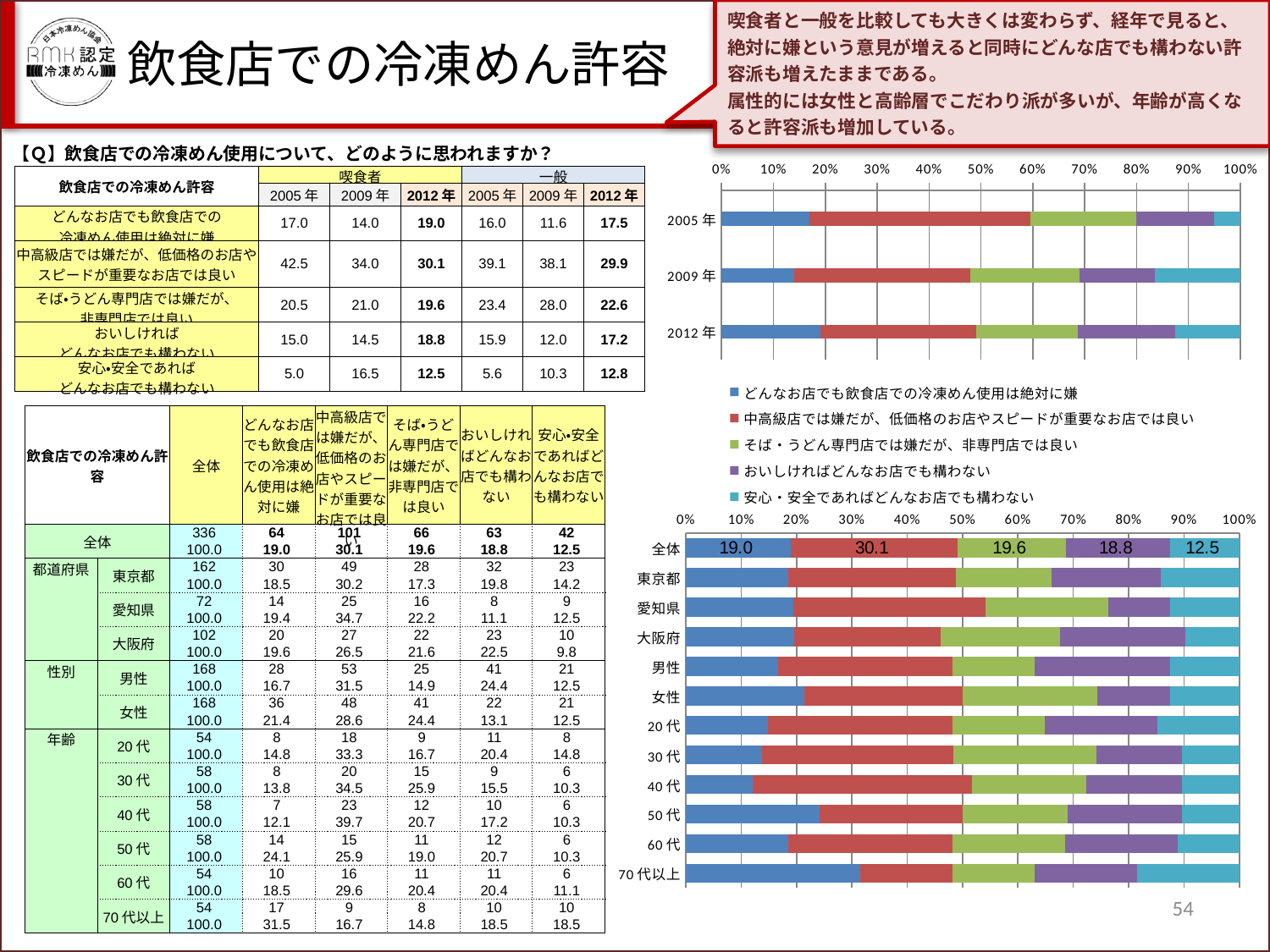

喫食者と一般を比較しても大きくは変わらず、経年で見ると、絶対に嫌という意見が増えると同時にどんな店でも構わない許容派も増えたままである。
属性的には女性と高齢層でこだわり派が多いが、年齢が高くなると許容派も増加している。
飲食店での冷凍めん許容
【Ｑ】飲食店での冷凍めん使用について、どのように思われますか？

### Chart

| Category | どんなお店でも飲食店での冷凍めん使用は絶対に嫌 | 中高級店では嫌だが、低価格のお店やスピードが重要なお店では良い | そば・うどん専門店では嫌だが、非専門店では良い | おいしければどんなお店でも構わない | 安心・安全であればどんなお店でも構わない |
|---|---|---|---|---|---|
| 2005年 | 17.0 | 42.5 | 20.5 | 15.0 | 5.0 |
| 2009年 | 14.0 | 34.0 | 21.0 | 14.5 | 16.5 |
| 2012年 | 19.047619047619033 | 30.05952380952378 | 19.642857142857157 | 18.75 | 12.5 |
| 飲食店での冷凍めん許容 | 喫食者 |  |  | 一般 |  |  |
| --- | --- | --- | --- | --- | --- | --- |
|  | 2005年 | 2009年 | 2012年 | 2005年 | 2009年 | 2012年 |
| どんなお店でも飲食店での 冷凍めん使用は絶対に嫌 | 17.0 | 14.0 | 19.0 | 16.0 | 11.6 | 17.5 |
| 中高級店では嫌だが、低価格のお店や スピードが重要なお店では良い | 42.5 | 34.0 | 30.1 | 39.1 | 38.1 | 29.9 |
| そば・うどん専門店では嫌だが、 非専門店では良い | 20.5 | 21.0 | 19.6 | 23.4 | 28.0 | 22.6 |
| おいしければ どんなお店でも構わない | 15.0 | 14.5 | 18.8 | 15.9 | 12.0 | 17.2 |
| 安心・安全であれば どんなお店でも構わない | 5.0 | 16.5 | 12.5 | 5.6 | 10.3 | 12.8 |
| 飲食店での冷凍めん許容 |  | 全体 | どんなお店でも飲食店での冷凍めん使用は絶対に嫌 | 中高級店では嫌だが、低価格のお店やスピードが重要なお店では良い | そば・うどん専門店では嫌だが、非専門店では良い | おいしければどんなお店でも構わない | 安心・安全であればどんなお店でも構わない |
| --- | --- | --- | --- | --- | --- | --- | --- |
| 全体 |  | 336 | 64 | 101 | 66 | 63 | 42 |
|  |  | 100.0 | 19.0 | 30.1 | 19.6 | 18.8 | 12.5 |
| 都道府県 | 東京都 | 162 | 30 | 49 | 28 | 32 | 23 |
|  |  | 100.0 | 18.5 | 30.2 | 17.3 | 19.8 | 14.2 |
|  | 愛知県 | 72 | 14 | 25 | 16 | 8 | 9 |
|  |  | 100.0 | 19.4 | 34.7 | 22.2 | 11.1 | 12.5 |
|  | 大阪府 | 102 | 20 | 27 | 22 | 23 | 10 |
|  |  | 100.0 | 19.6 | 26.5 | 21.6 | 22.5 | 9.8 |
| 性別 | 男性 | 168 | 28 | 53 | 25 | 41 | 21 |
|  |  | 100.0 | 16.7 | 31.5 | 14.9 | 24.4 | 12.5 |
|  | 女性 | 168 | 36 | 48 | 41 | 22 | 21 |
|  |  | 100.0 | 21.4 | 28.6 | 24.4 | 13.1 | 12.5 |
| 年齢 | 20代 | 54 | 8 | 18 | 9 | 11 | 8 |
|  |  | 100.0 | 14.8 | 33.3 | 16.7 | 20.4 | 14.8 |
|  | 30代 | 58 | 8 | 20 | 15 | 9 | 6 |
|  |  | 100.0 | 13.8 | 34.5 | 25.9 | 15.5 | 10.3 |
|  | 40代 | 58 | 7 | 23 | 12 | 10 | 6 |
|  |  | 100.0 | 12.1 | 39.7 | 20.7 | 17.2 | 10.3 |
|  | 50代 | 58 | 14 | 15 | 11 | 12 | 6 |
|  |  | 100.0 | 24.1 | 25.9 | 19.0 | 20.7 | 10.3 |
|  | 60代 | 54 | 10 | 16 | 11 | 11 | 6 |
|  |  | 100.0 | 18.5 | 29.6 | 20.4 | 20.4 | 11.1 |
|  | 70代以上 | 54 | 17 | 9 | 8 | 10 | 10 |
|  |  | 100.0 | 31.5 | 16.7 | 14.8 | 18.5 | 18.5 |

### Chart

| Category | どんなお店でも飲食店での冷凍めん使用は絶対に嫌 | 中高級店では嫌だが、低価格のお店やスピードが重要なお店では良い | そば・うどん専門店では嫌だが、非専門店では良い | おいしければどんなお店でも構わない | 安心・安全であればどんなお店でも構わない |
|---|---|---|---|---|---|
| 全体 | 19.047619047619033 | 30.05952380952378 | 19.642857142857157 | 18.75 | 12.5 |
| 東京都 | 18.51851851851853 | 30.2469135802469 | 17.28395061728395 | 19.753086419753085 | 14.19753086419753 |
| 愛知県 | 19.444444444444446 | 34.72222222222225 | 22.222222222222193 | 11.111111111111098 | 12.5 |
| 大阪府 | 19.607843137254918 | 26.47058823529412 | 21.568627450980376 | 22.54901960784312 | 9.803921568627452 |
| 男性 | 16.666666666666664 | 31.547619047619033 | 14.880952380952381 | 24.40476190476188 | 12.5 |
| 女性 | 21.428571428571427 | 28.57142857142857 | 24.40476190476188 | 13.0952380952381 | 12.5 |
| 20代 | 14.81481481481482 | 33.33333333333333 | 16.666666666666664 | 20.370370370370356 | 14.81481481481482 |
| 30代 | 13.793103448275849 | 34.48275862068966 | 25.862068965517242 | 15.517241379310345 | 10.344827586206897 |
| 40代 | 12.068965517241379 | 39.655172413793096 | 20.689655172413794 | 17.24137931034483 | 10.344827586206897 |
| 50代 | 24.137931034482783 | 25.862068965517242 | 18.965517241379267 | 20.689655172413794 | 10.344827586206897 |
| 60代 | 18.51851851851853 | 29.629629629629626 | 20.370370370370356 | 20.370370370370356 | 11.111111111111098 |
| 70代以上 | 31.48148148148148 | 16.666666666666664 | 14.81481481481482 | 18.51851851851853 | 18.51851851851853 |
54